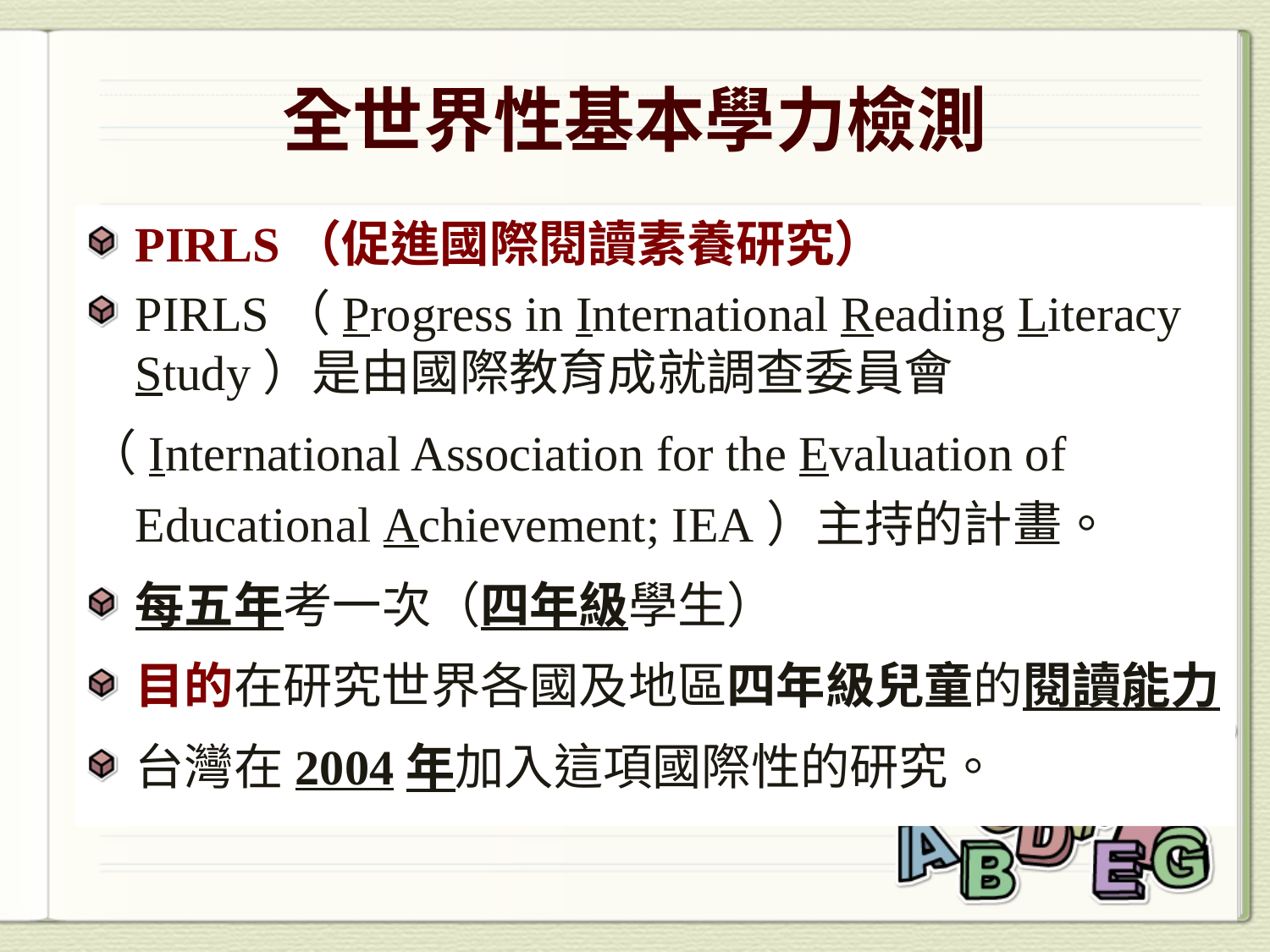

全世界性基本學力檢測
PIRLS（促進國際閱讀素養研究）
PIRLS（Progress in International Reading Literacy Study）是由國際教育成就調查委員會
（International Association for the Evaluation of Educational Achievement; IEA）主持的計畫。
每五年考一次（四年級學生）
目的在研究世界各國及地區四年級兒童的閱讀能力
台灣在2004年加入這項國際性的研究。